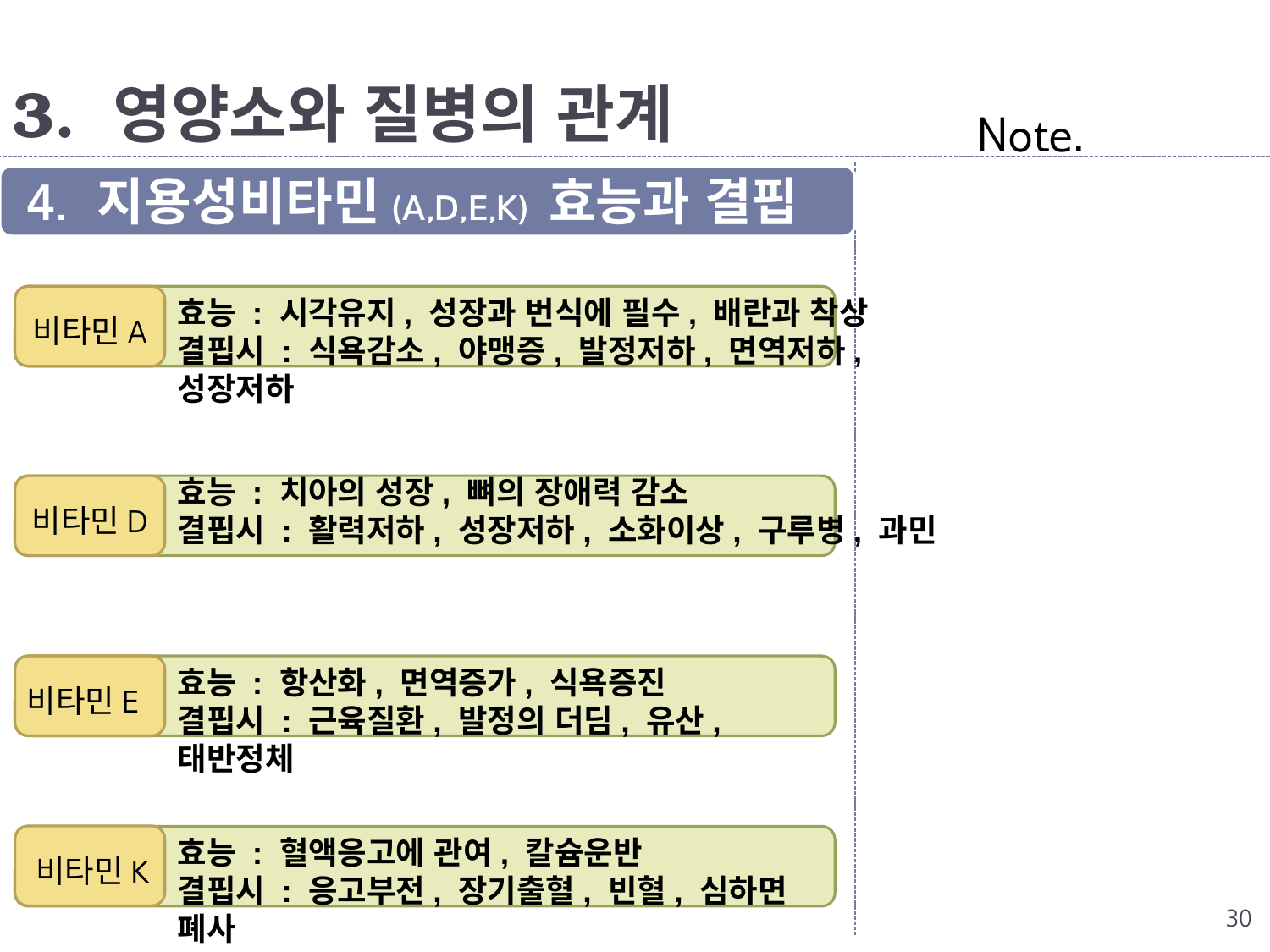

# 3. 영양소와 질병의 관계
Note.

4. 지용성비타민(A,D,E,K) 효능과 결핍

효능 : 시각유지, 성장과 번식에 필수, 배란과 착상
결핍시 : 식욕감소, 야맹증, 발정저하, 면역저하, 성장저하
비타민A
효능 : 치아의 성장, 뼈의 장애력 감소
결핍시 : 활력저하, 성장저하, 소화이상, 구루병, 과민

비타민D

효능 : 항산화, 면역증가, 식욕증진
결핍시 : 근육질환, 발정의 더딤, 유산, 태반정체
비타민E

효능 : 혈액응고에 관여, 칼슘운반
결핍시 : 응고부전, 장기출혈, 빈혈, 심하면 폐사
비타민K
30